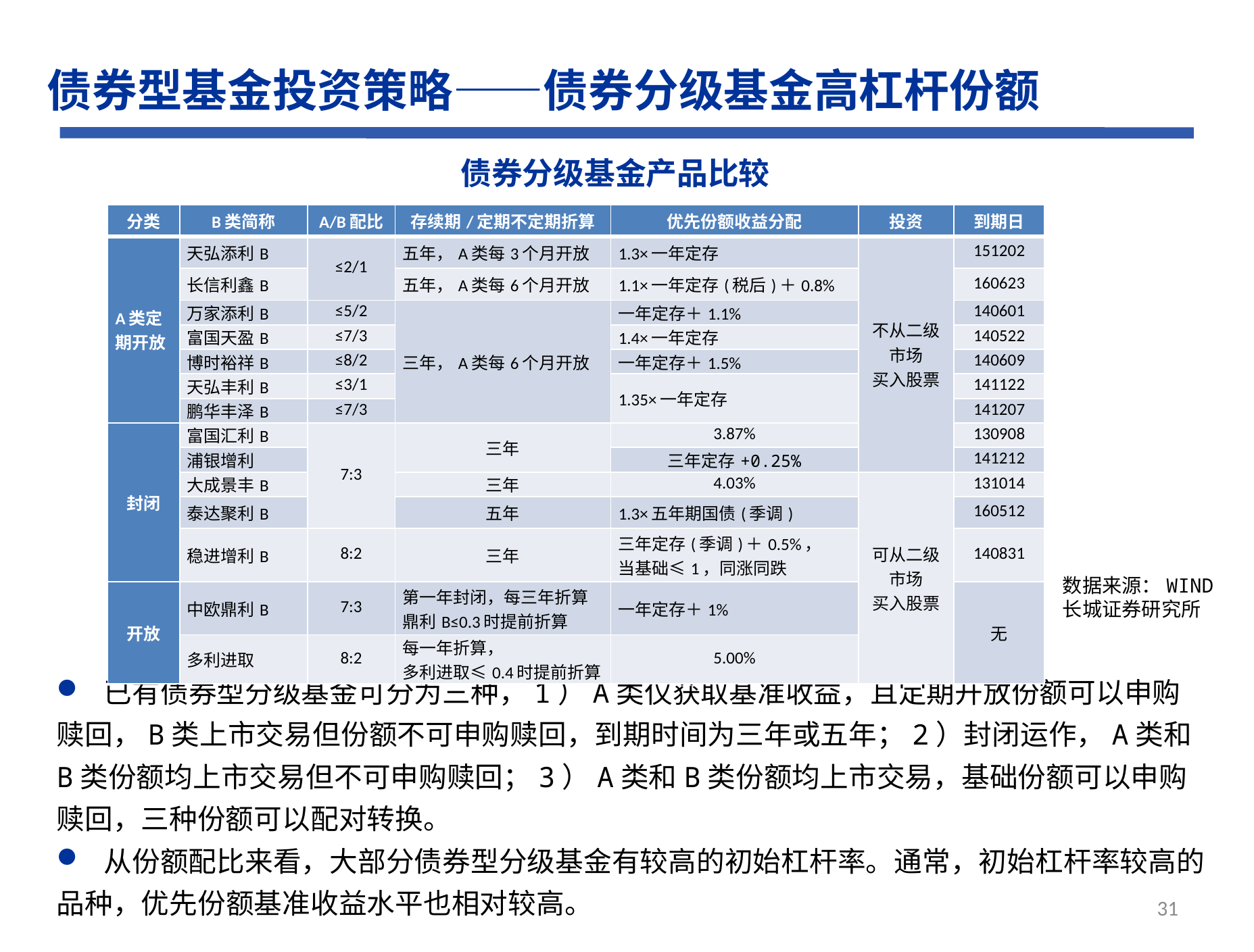

# 债券型基金投资策略——债券分级基金高杠杆份额
债券分级基金产品比较
| 分类 | B类简称 | A/B配比 | 存续期/定期不定期折算 | 优先份额收益分配 | 投资 | 到期日 |
| --- | --- | --- | --- | --- | --- | --- |
| A类定期开放 | 天弘添利B | ≤2/1 | 五年，A类每3个月开放 | 1.3×一年定存 | 不从二级市场 买入股票 | 151202 |
|  | 长信利鑫B |  | 五年，A类每6个月开放 | 1.1×一年定存(税后)＋0.8% |  | 160623 |
|  | 万家添利B | ≤5/2 | 三年，A类每6个月开放 | 一年定存＋1.1% |  | 140601 |
|  | 富国天盈B | ≤7/3 |  | 1.4×一年定存 |  | 140522 |
|  | 博时裕祥B | ≤8/2 |  | 一年定存＋1.5% |  | 140609 |
|  | 天弘丰利B | ≤3/1 |  | 1.35×一年定存 |  | 141122 |
|  | 鹏华丰泽B | ≤7/3 |  |  |  | 141207 |
| 封闭 | 富国汇利B | 7:3 | 三年 | 3.87% |  | 130908 |
|  | 浦银增利 |  |  | 三年定存+0.25% |  | 141212 |
|  | 大成景丰B |  | 三年 | 4.03% | 可从二级市场 买入股票 | 131014 |
|  | 泰达聚利B |  | 五年 | 1.3×五年期国债(季调) |  | 160512 |
|  | 稳进增利B | 8:2 | 三年 | 三年定存(季调)＋0.5%， 当基础≤1，同涨同跌 |  | 140831 |
| 开放 | 中欧鼎利B | 7:3 | 第一年封闭，每三年折算 鼎利B≤0.3时提前折算 | 一年定存＋1% |  | 无 |
|  | 多利进取 | 8:2 | 每一年折算， 多利进取≤0.4时提前折算 | 5.00% |  |  |
数据来源：WIND  长城证券研究所
  已有债券型分级基金可分为三种，1）A类仅获取基准收益，且定期开放份额可以申购赎回，B类上市交易但份额不可申购赎回，到期时间为三年或五年；2）封闭运作，A类和B类份额均上市交易但不可申购赎回；3）A类和B类份额均上市交易，基础份额可以申购赎回，三种份额可以配对转换。
  从份额配比来看，大部分债券型分级基金有较高的初始杠杆率。通常，初始杠杆率较高的品种，优先份额基准收益水平也相对较高。
31